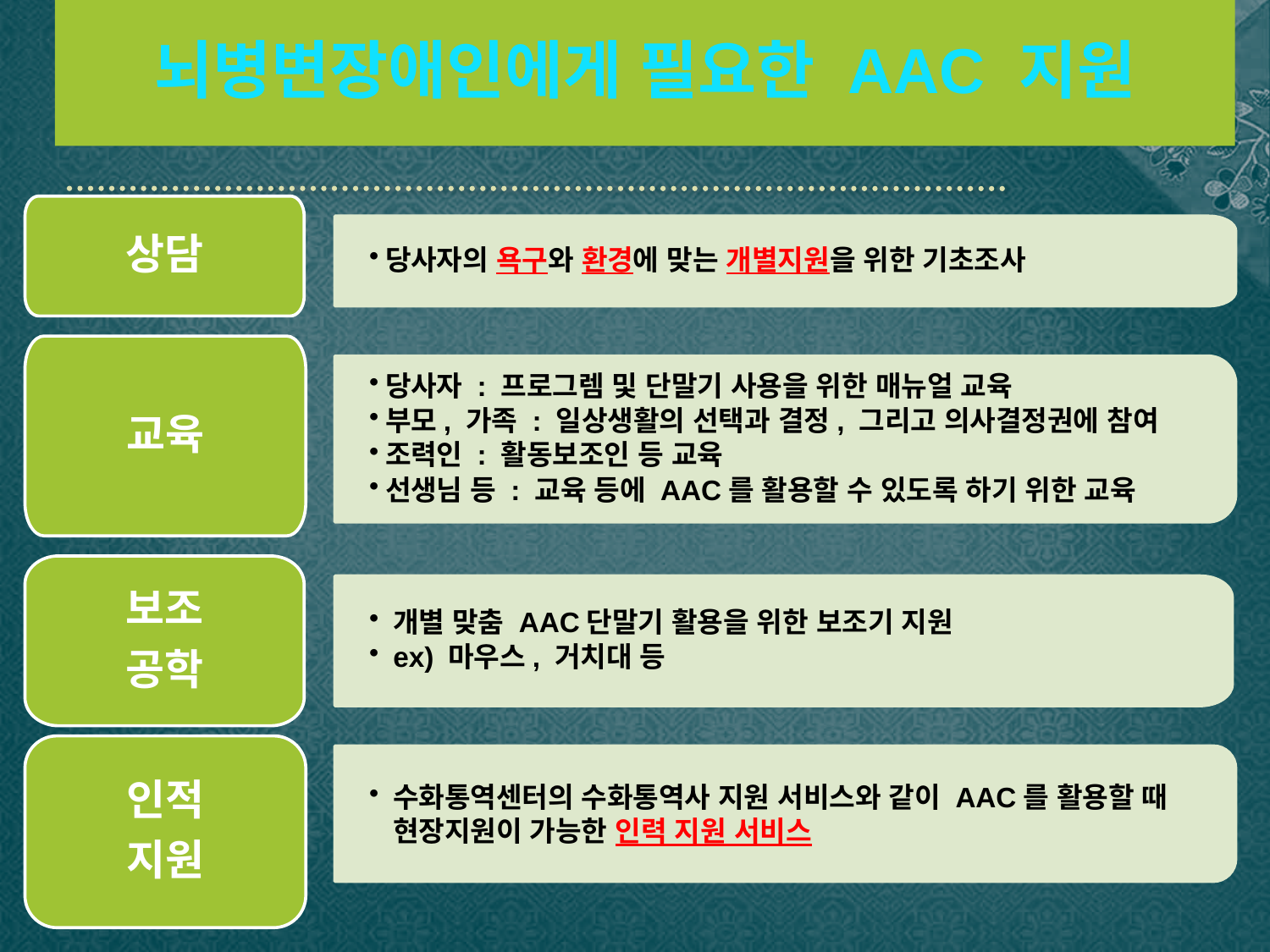

뇌병변장애인에게 필요한 AAC 지원
상담
교육
당사자 : 프로그렘 및 단말기 사용을 위한 매뉴얼 교육
부모, 가족 : 일상생활의 선택과 결정, 그리고 의사결정권에 참여
조력인 : 활동보조인 등 교육
선생님 등 : 교육 등에 AAC를 활용할 수 있도록 하기 위한 교육
보조
공학
개별 맞춤 AAC단말기 활용을 위한 보조기 지원
ex) 마우스, 거치대 등
인적
지원
수화통역센터의 수화통역사 지원 서비스와 같이 AAC를 활용할 때 현장지원이 가능한 인력 지원 서비스
당사자의 욕구와 환경에 맞는 개별지원을 위한 기초조사